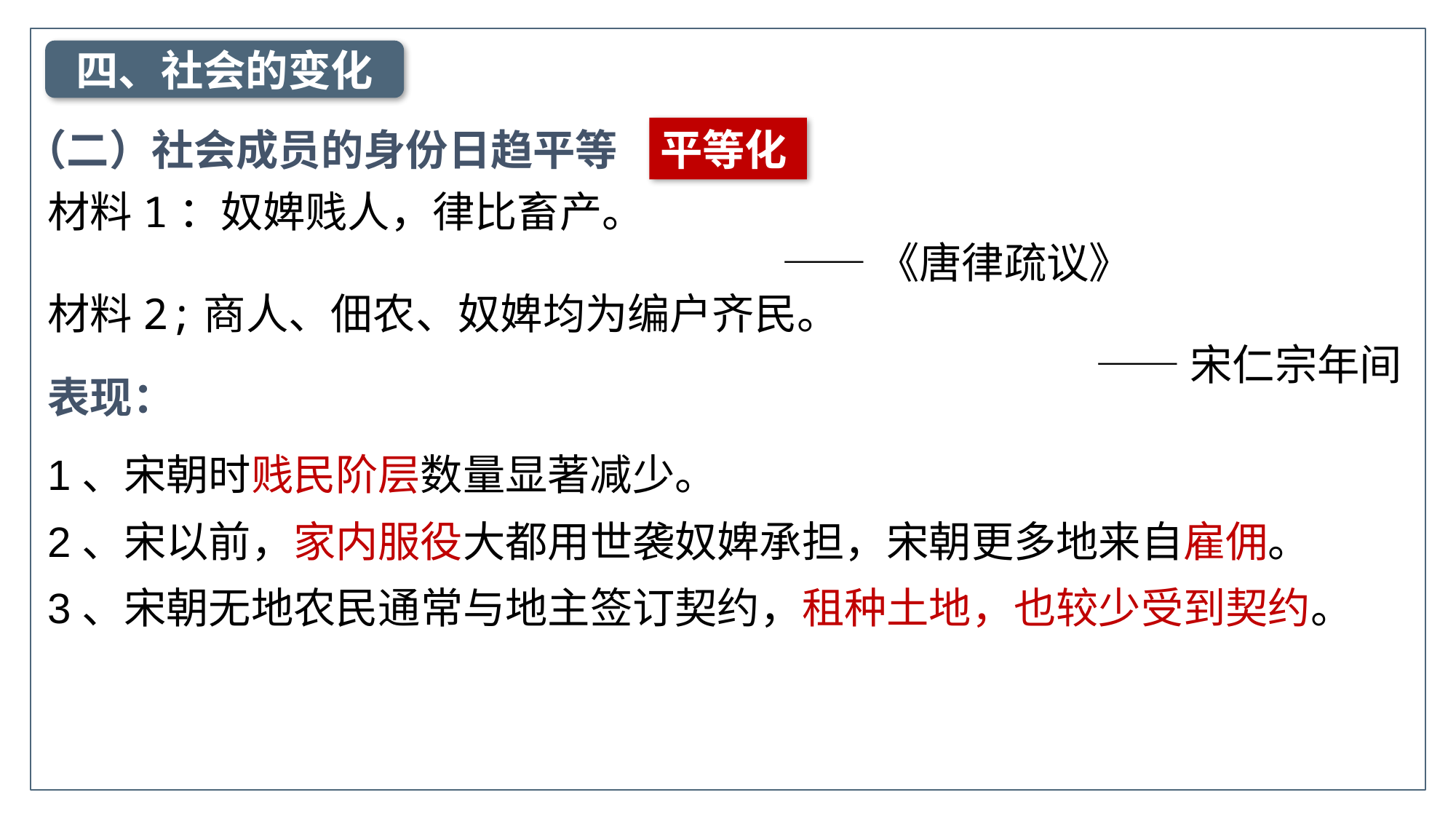

四、社会的变化
（二）社会成员的身份日趋平等
平等化
材料1：奴婢贱人，律比畜产。
                                                 ——《唐律疏议》
材料2;商人、佃农、奴婢均为编户齐民。
——宋仁宗年间
表现：
1、宋朝时贱民阶层数量显著减少。
2、宋以前，家内服役大都用世袭奴婢承担，宋朝更多地来自雇佣。
3、宋朝无地农民通常与地主签订契约，租种土地，也较少受到契约。